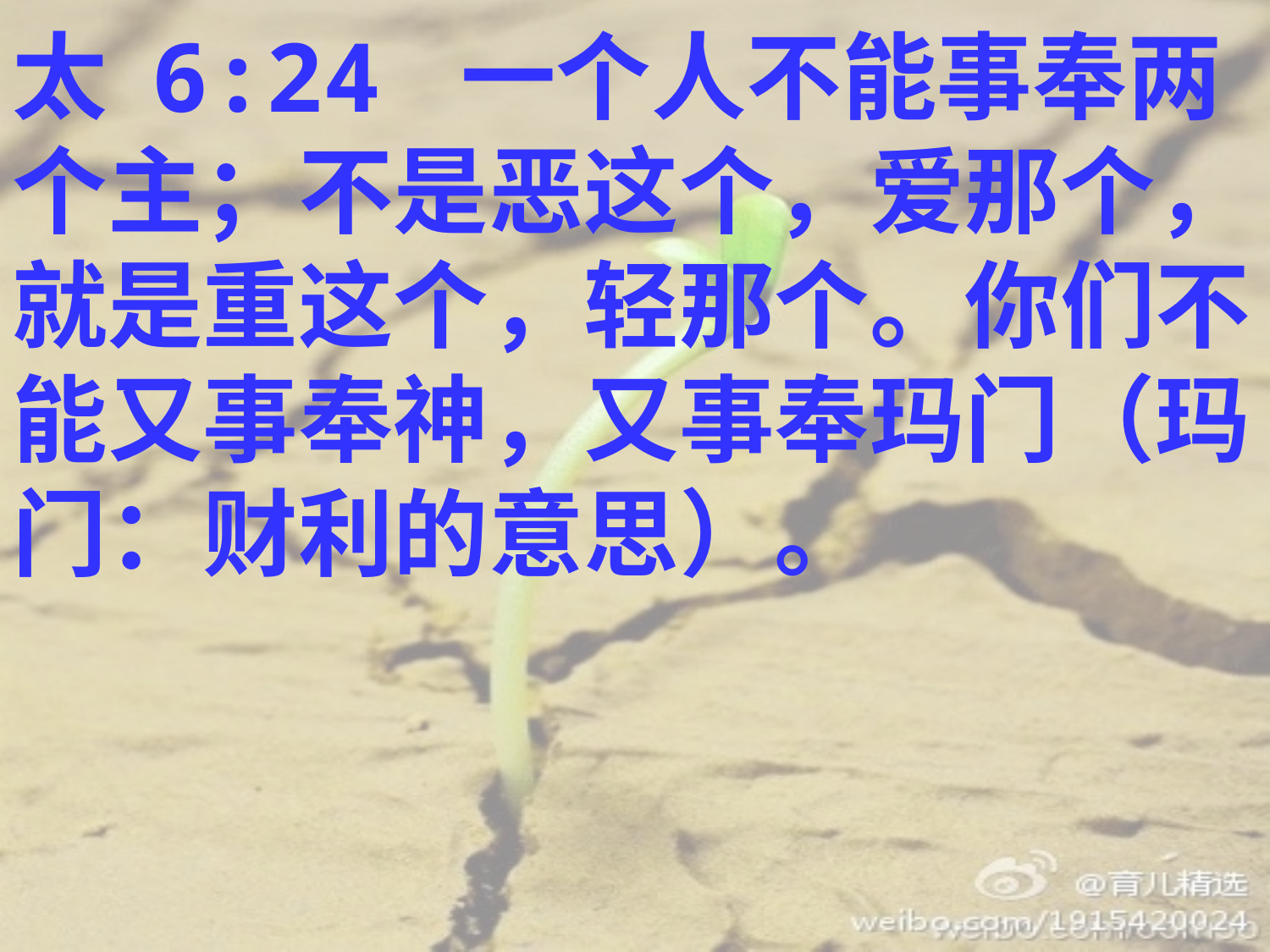

太 6:24 一个人不能事奉两个主；不是恶这个，爱那个，就是重这个，轻那个。你们不能又事奉神，又事奉玛门（玛门：财利的意思）。